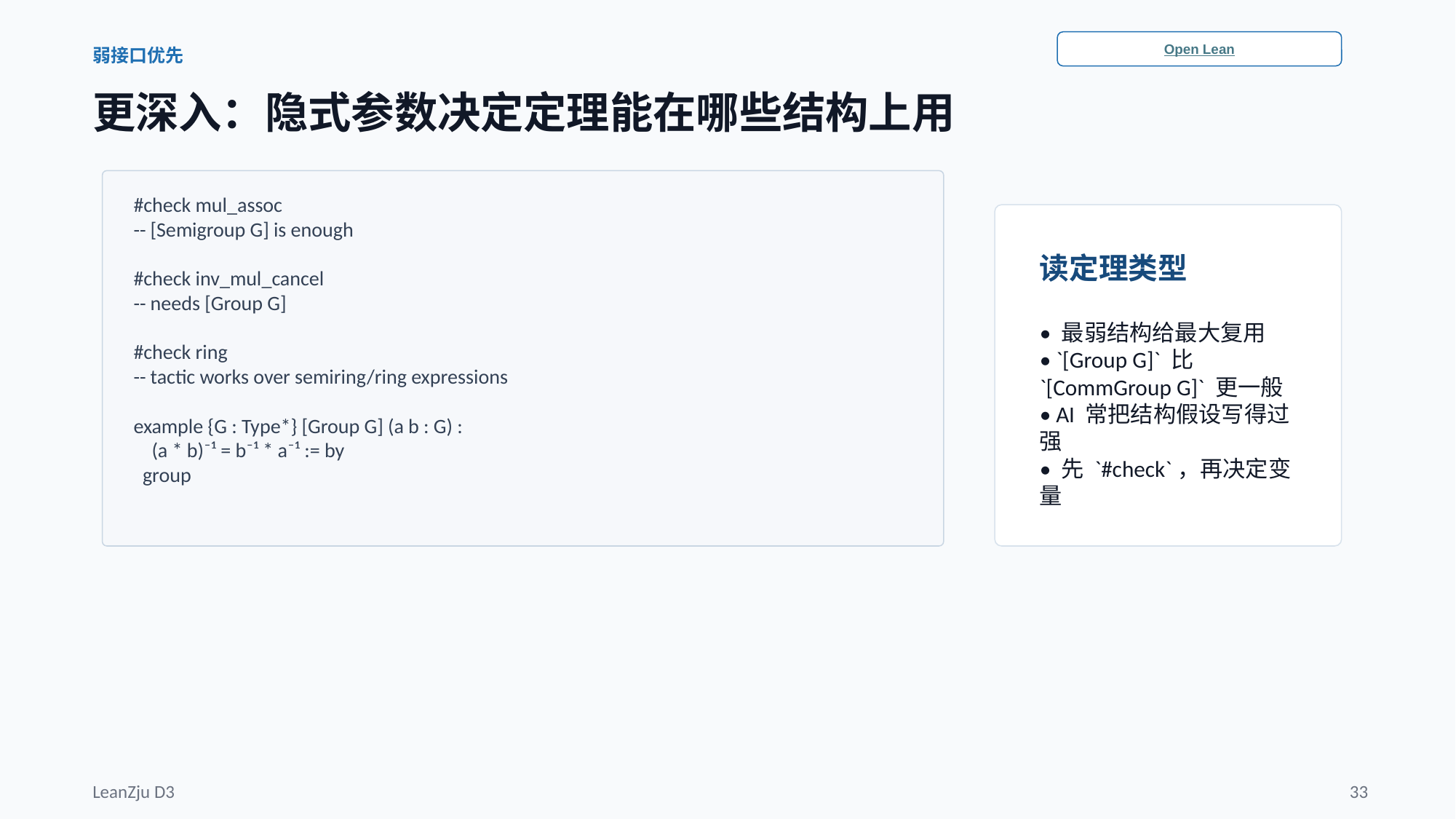

Open Lean
弱接口优先
更深入：隐式参数决定定理能在哪些结构上用

#check mul_assoc
-- [Semigroup G] is enough

#check inv_mul_cancel
-- needs [Group G]

#check ring
-- tactic works over semiring/ring expressions

example {G : Type*} [Group G] (a b : G) :
    (a * b)⁻¹ = b⁻¹ * a⁻¹ := by
  group

读定理类型
• 最弱结构给最大复用
• `[Group G]` 比 `[CommGroup G]` 更一般
• AI 常把结构假设写得过强
• 先 `#check`，再决定变量
LeanZju D3
33